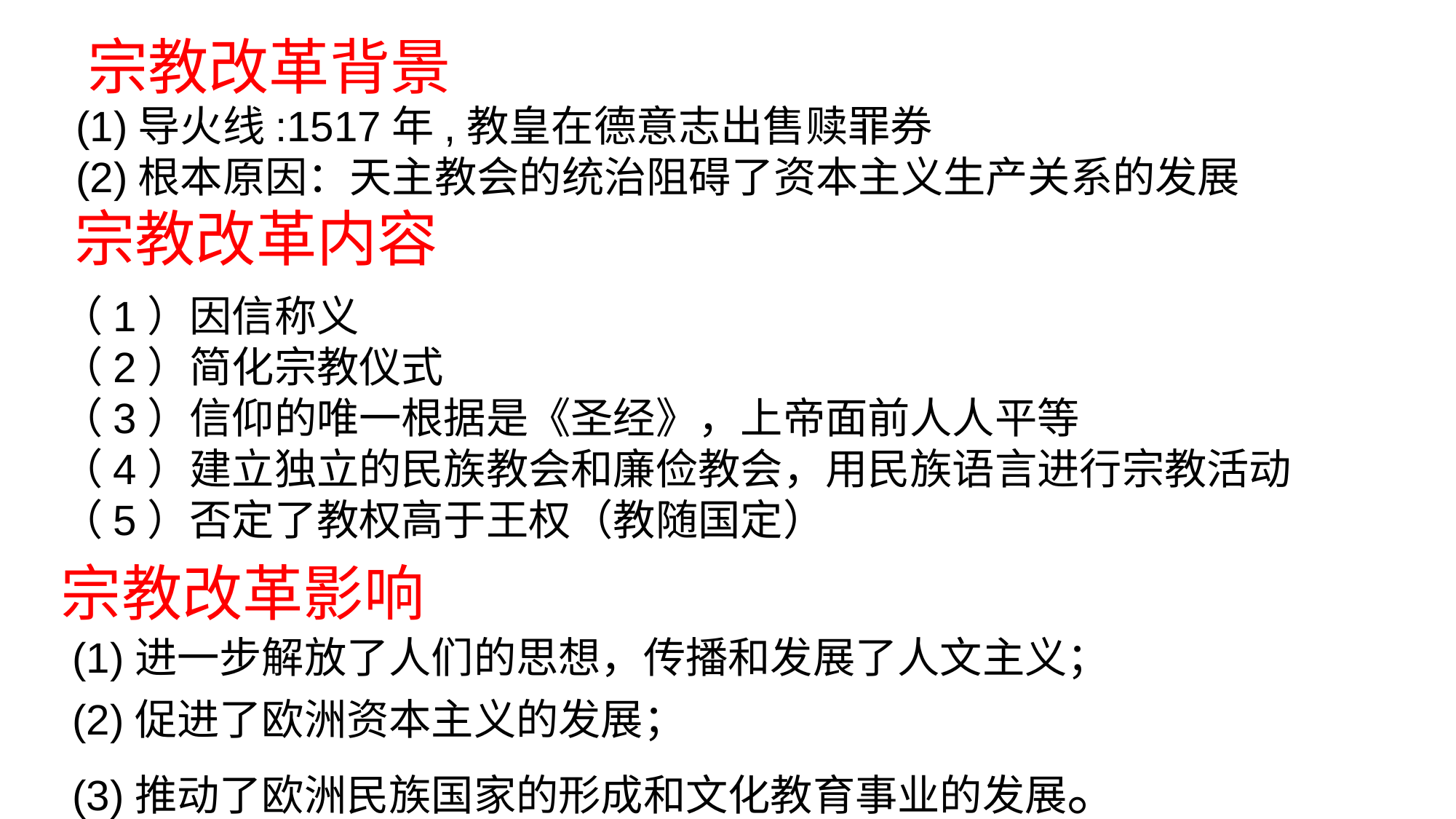

宗教改革背景
(1)导火线:1517年,教皇在德意志出售赎罪券
(2)根本原因：天主教会的统治阻碍了资本主义生产关系的发展

宗教改革内容
（1）因信称义
（2）简化宗教仪式
（3）信仰的唯一根据是《圣经》，上帝面前人人平等
（4）建立独立的民族教会和廉俭教会，用民族语言进行宗教活动
（5）否定了教权高于王权（教随国定）
宗教改革影响
(1)进一步解放了人们的思想，传播和发展了人文主义；
(2)促进了欧洲资本主义的发展；
(3)推动了欧洲民族国家的形成和文化教育事业的发展。